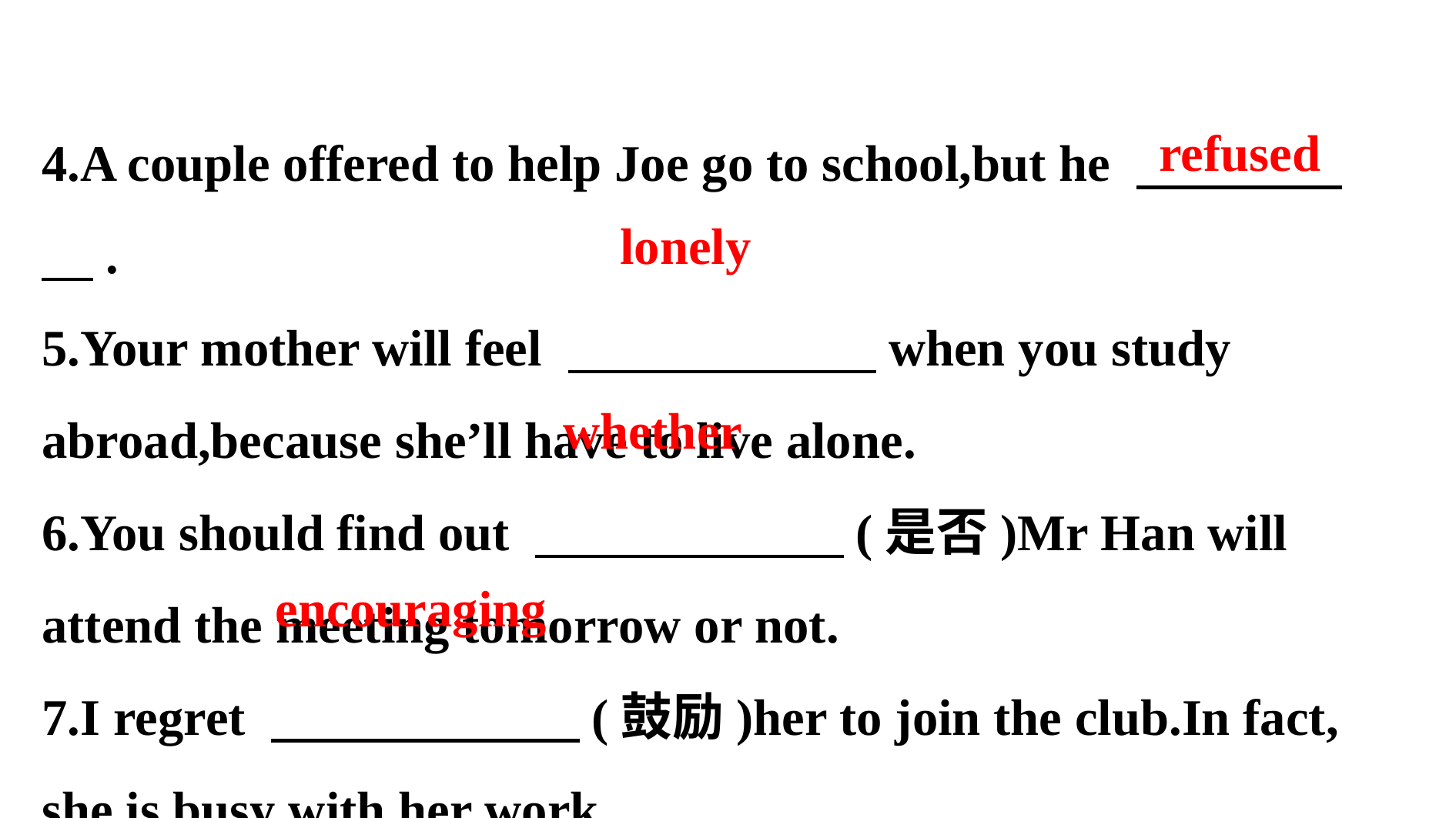

4.A couple offered to help Joe go to school,but he 　　　　　.
5.Your mother will feel 　　　　　　when you study abroad,because she’ll have to live alone.
6.You should find out 　　　　　　(是否)Mr Han will attend the meeting tomorrow or not.
7.I regret 　　　　　　(鼓励)her to join the club.In fact, she is busy with her work.
refused
lonely
whether
encouraging